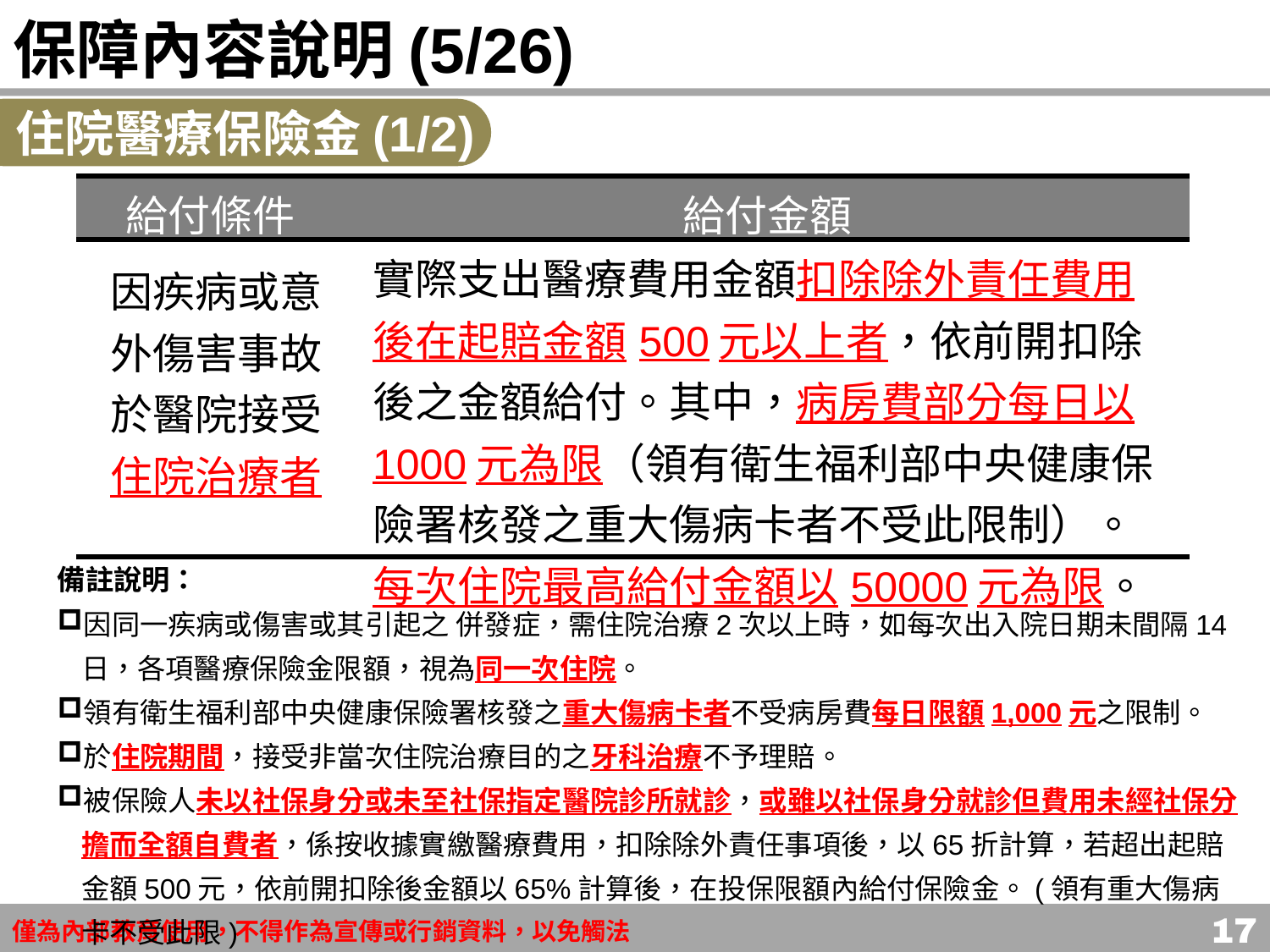

# 保障內容說明(5/26)
住院醫療保險金(1/2)

| 給付條件 | 給付金額 |
| --- | --- |
| 因疾病或意外傷害事故於醫院接受住院治療者 | 實際支出醫療費用金額扣除除外責任費用後在起賠金額500元以上者，依前開扣除後之金額給付。其中，病房費部分每日以1000元為限（領有衛生福利部中央健康保險署核發之重大傷病卡者不受此限制）。每次住院最高給付金額以50000元為限。 |
備註說明：
因同一疾病或傷害或其引起之 併發症，需住院治療2次以上時，如每次出入院日期未間隔14日，各項醫療保險金限額，視為同一次住院。
領有衛生福利部中央健康保險署核發之重大傷病卡者不受病房費每日限額1,000元之限制。
於住院期間，接受非當次住院治療目的之牙科治療不予理賠。
被保險人未以社保身分或未至社保指定醫院診所就診，或雖以社保身分就診但費用未經社保分擔而全額自費者，係按收據實繳醫療費用，扣除除外責任事項後，以65折計算，若超出起賠金額500元，依前開扣除後金額以65%計算後，在投保限額內給付保險金。(領有重大傷病卡不受此限)
17